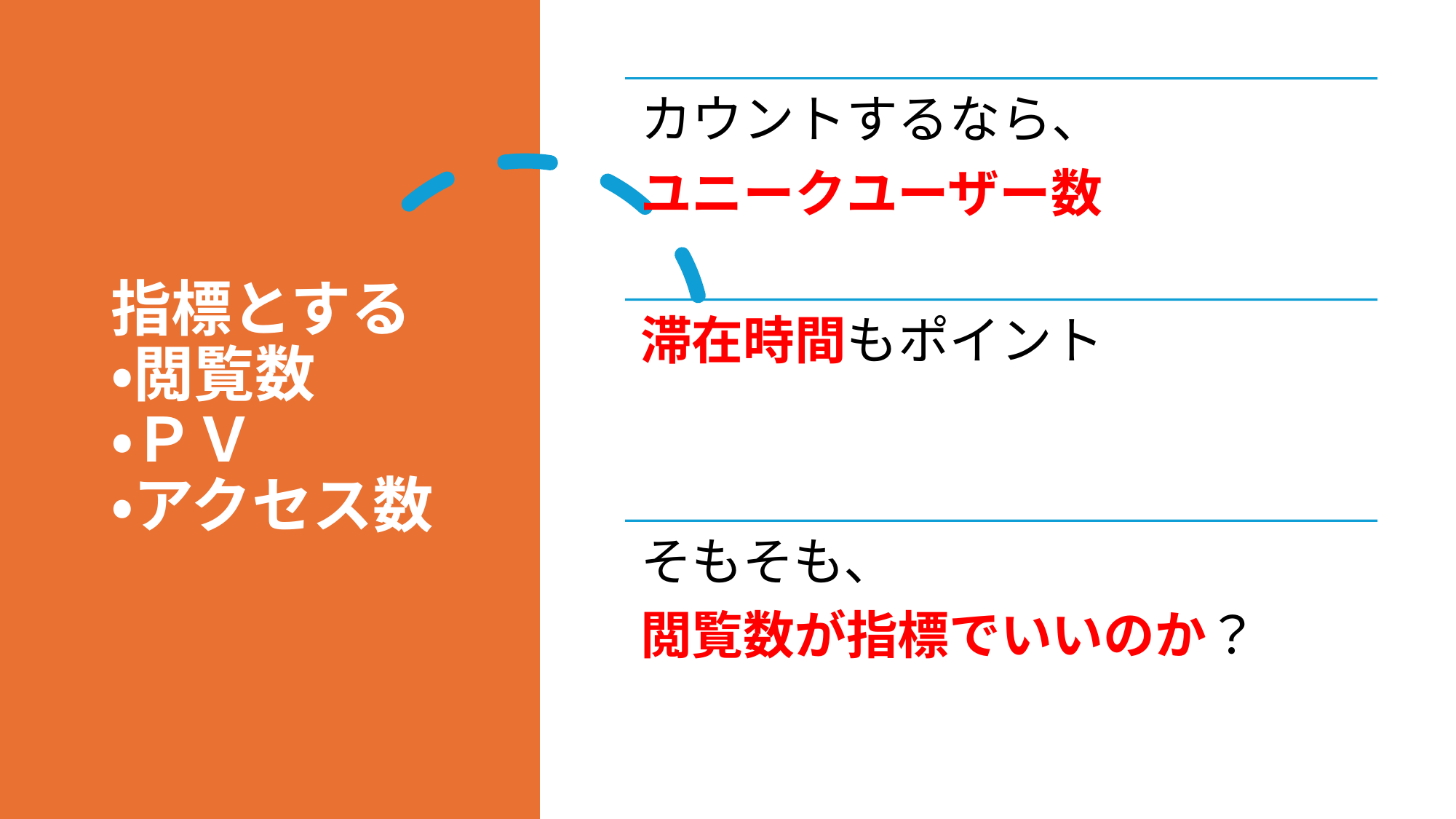

# 指標とする ・閲覧数　 ・ＰＶ　 ・アクセス数
カウントするなら、
ユニークユーザー数
滞在時間もポイント
そもそも、
閲覧数が指標でいいのか？